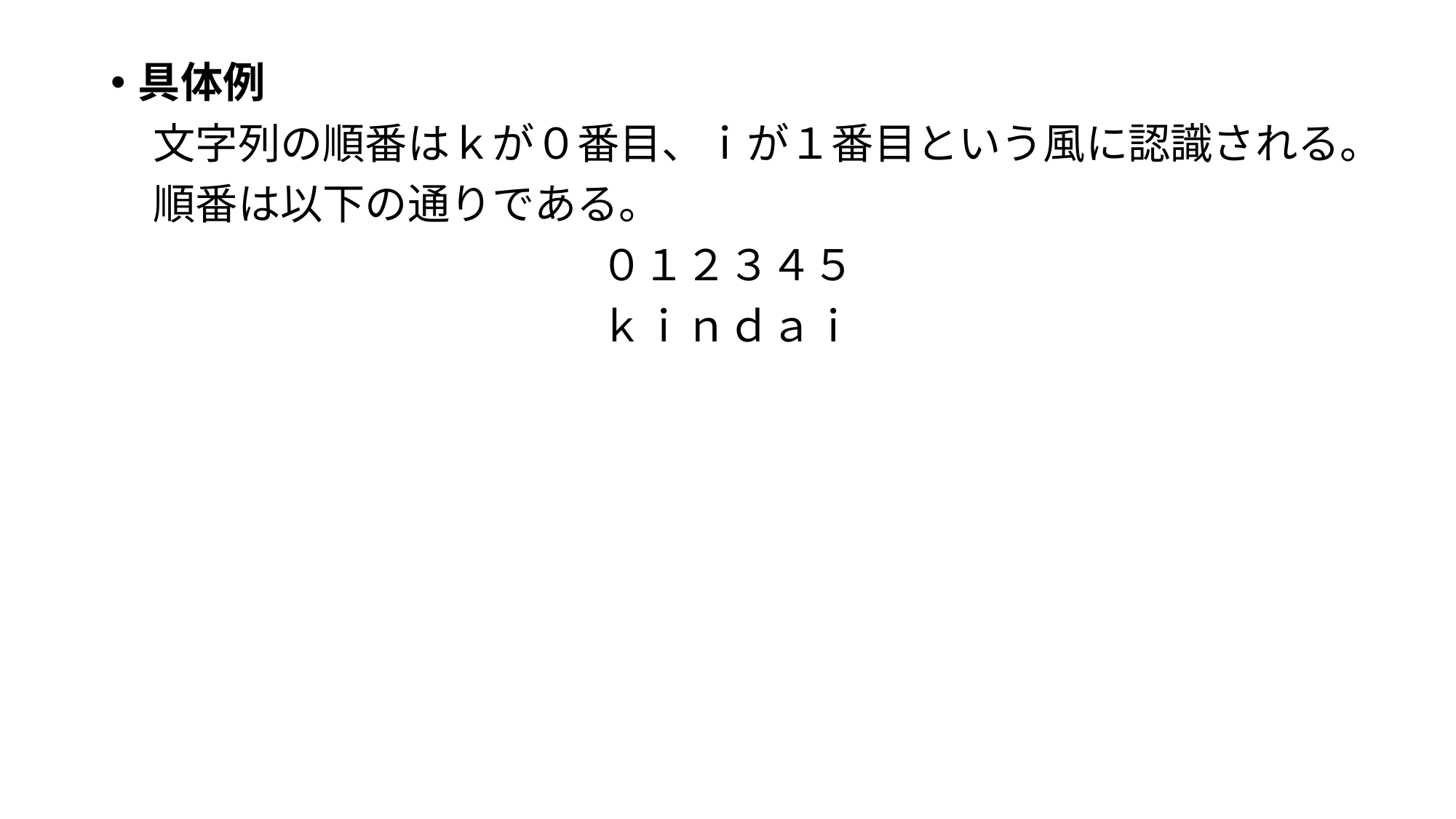

具体例
　文字列の順番はｋが０番目、ｉが１番目という風に認識される。
　順番は以下の通りである。
０１２３４５
ｋｉｎｄａｉ